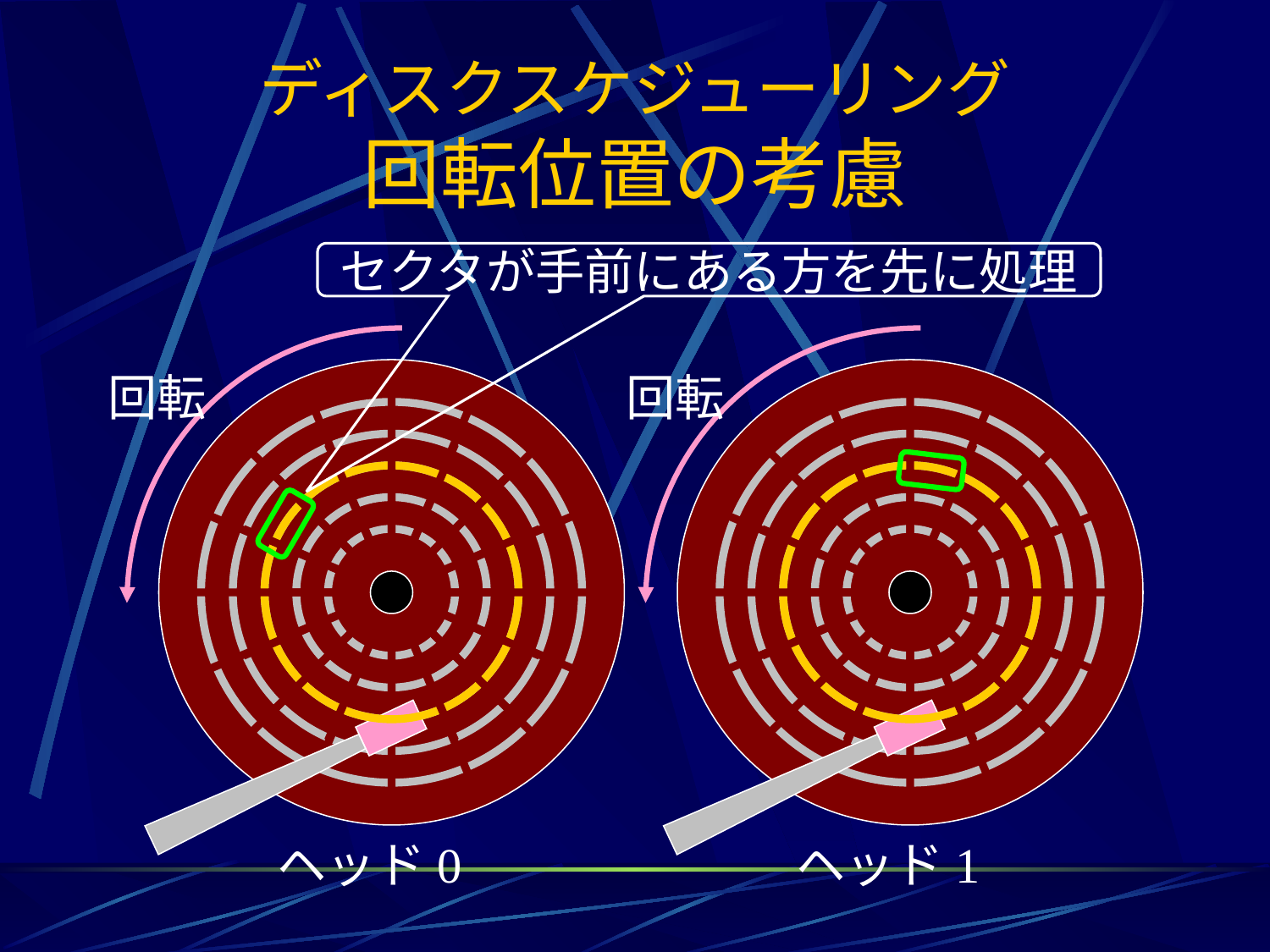

# ディスクスケジューリング 回転位置の考慮
セクタが手前にある方を先に処理

回転

ヘッド0

回転

ヘッド1